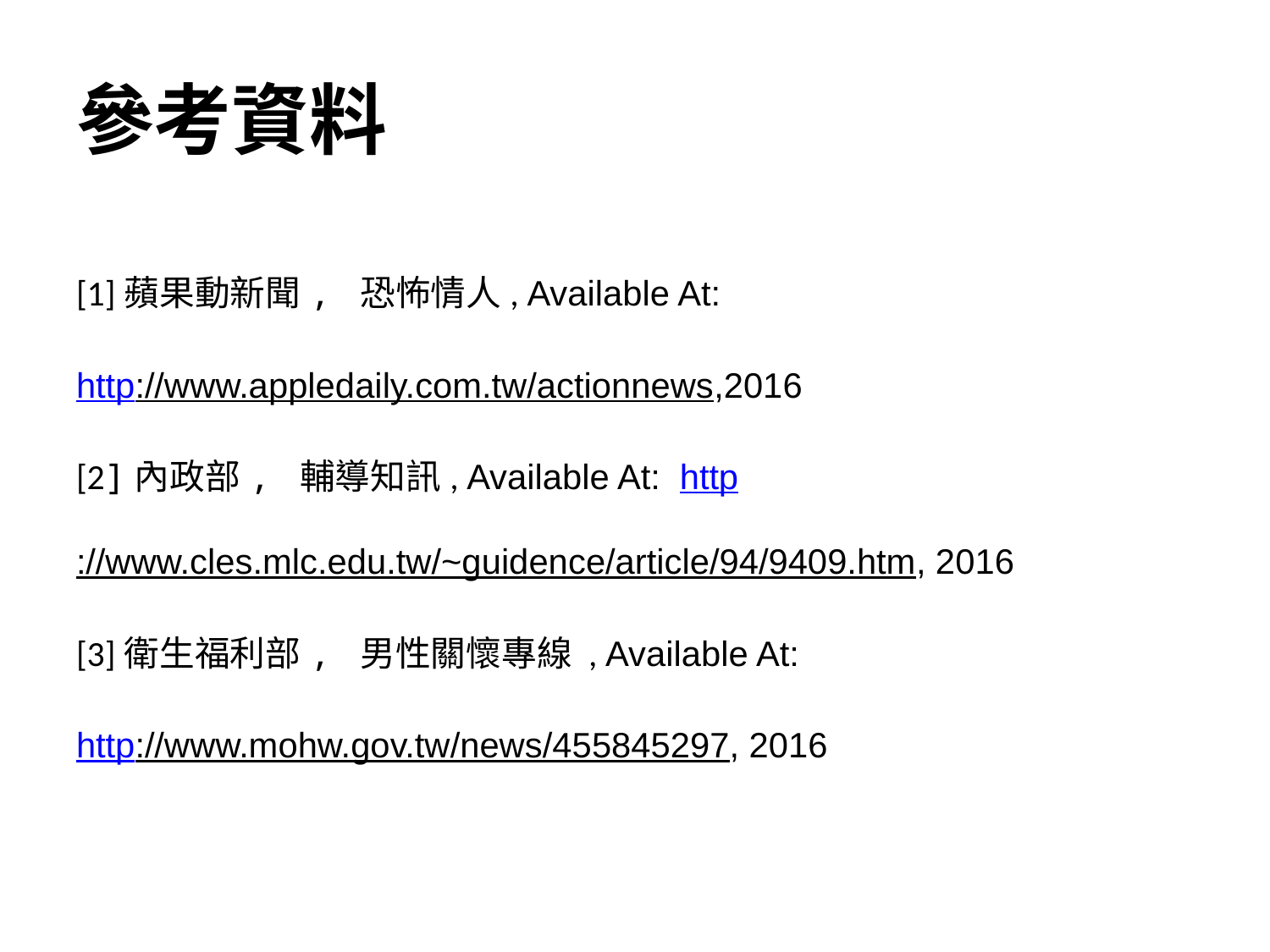

# 參考資料
[1]蘋果動新聞, 恐怖情人, Available At:
http://www.appledaily.com.tw/actionnews,2016
[2]內政部, 輔導知訊, Available At:  http://www.cles.mlc.edu.tw/~guidence/article/94/9409.htm, 2016
[3]衛生福利部, 男性關懷專線 , Available At:
http://www.mohw.gov.tw/news/455845297, 2016